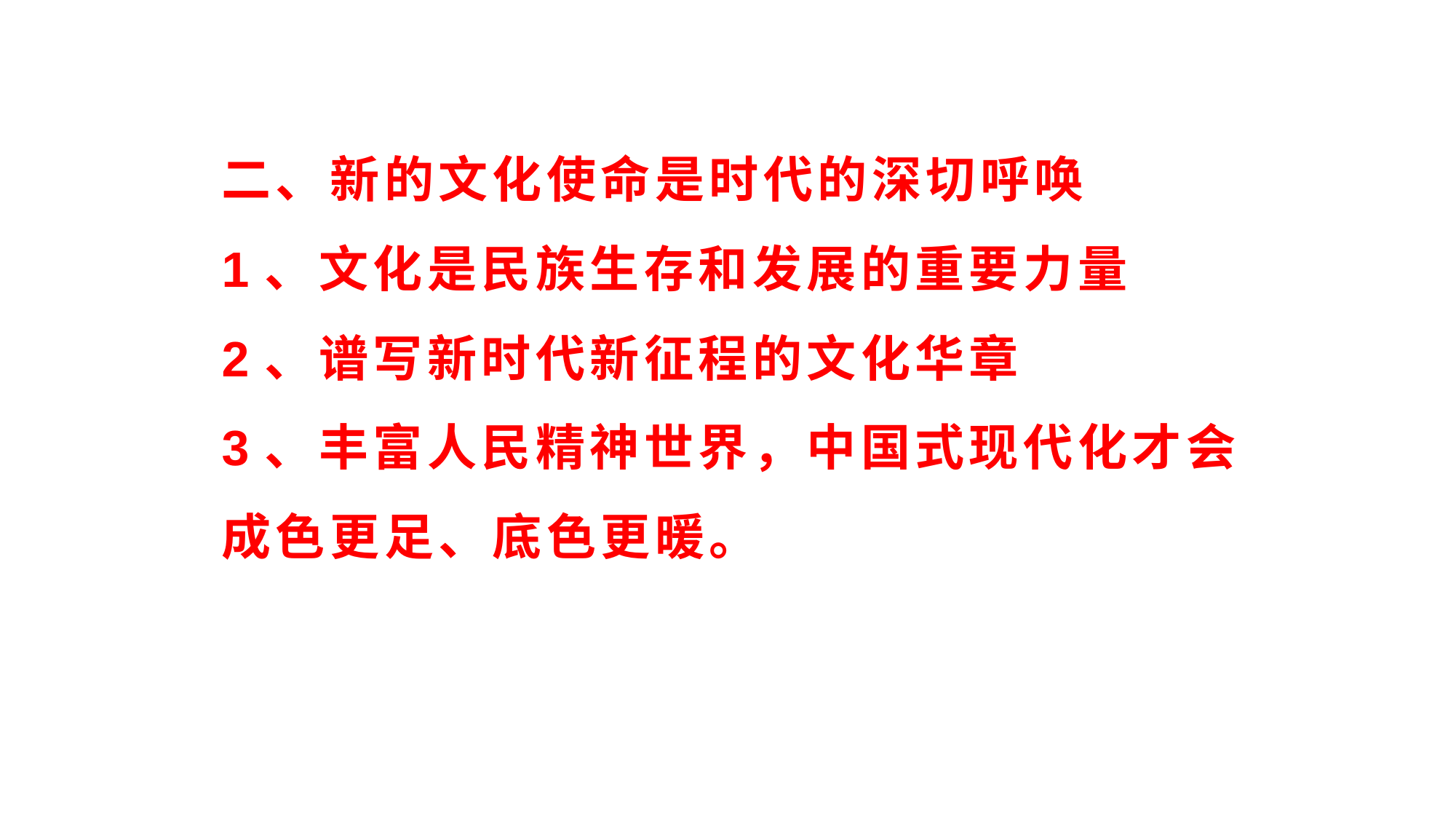

# 二、新的文化使命是时代的深切呼唤 1、文化是民族生存和发展的重要力量 2、谱写新时代新征程的文化华章 3、丰富人民精神世界，中国式现代化才会成色更足、底色更暖。